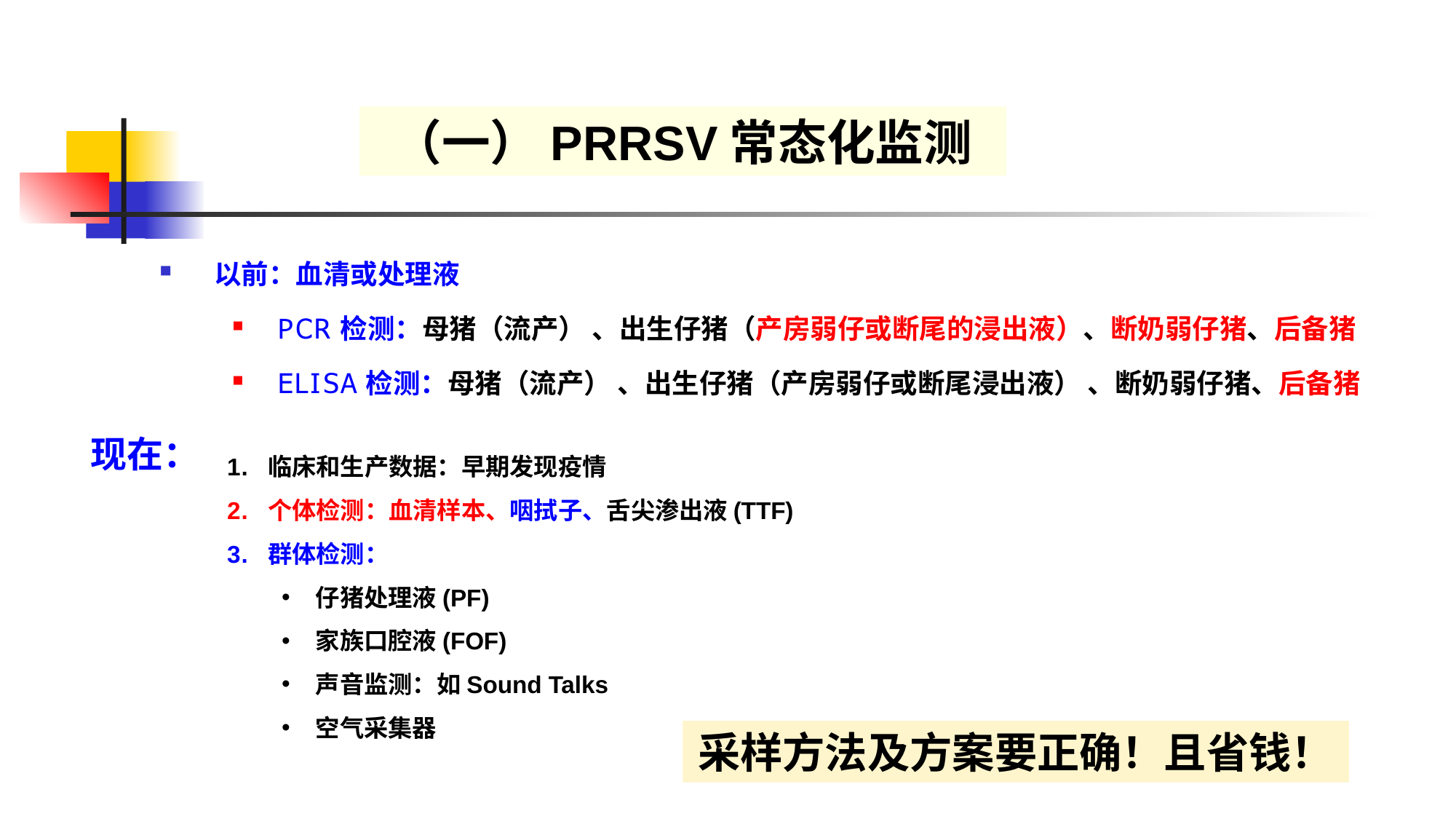

（一）PRRSV常态化监测
以前：血清或处理液
PCR检测：母猪（流产） 、出生仔猪（产房弱仔或断尾的浸出液）、断奶弱仔猪、后备猪
ELISA检测：母猪（流产） 、出生仔猪（产房弱仔或断尾浸出液） 、断奶弱仔猪、后备猪
现在：
临床和生产数据：早期发现疫情
个体检测：血清样本、咽拭子、舌尖渗出液(TTF)
群体检测：
仔猪处理液(PF)
家族口腔液(FOF)
声音监测：如Sound Talks
空气采集器
采样方法及方案要正确！且省钱！